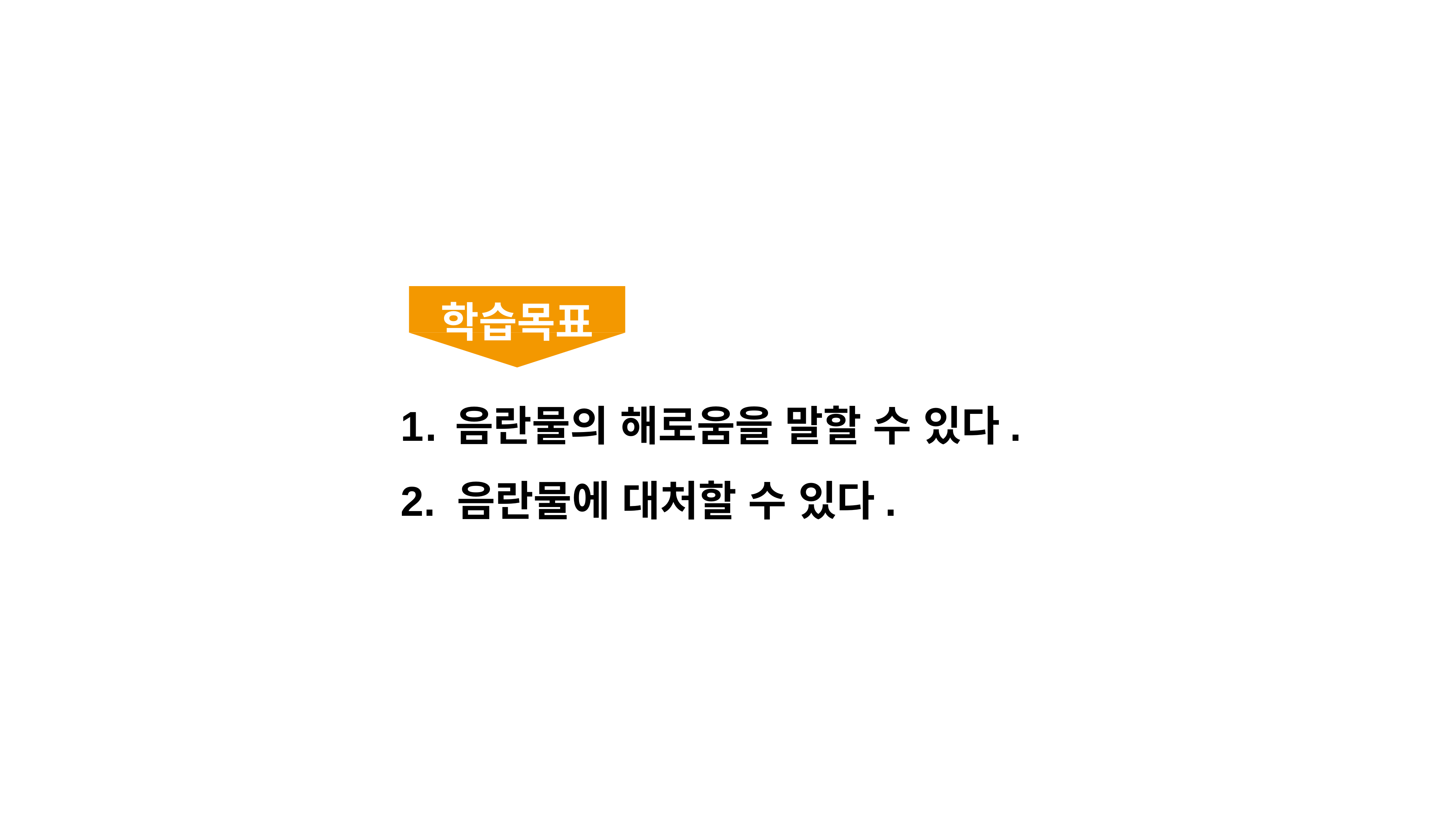

학습목표
음란물의 해로움을 말할 수 있다.
2. 음란물에 대처할 수 있다.